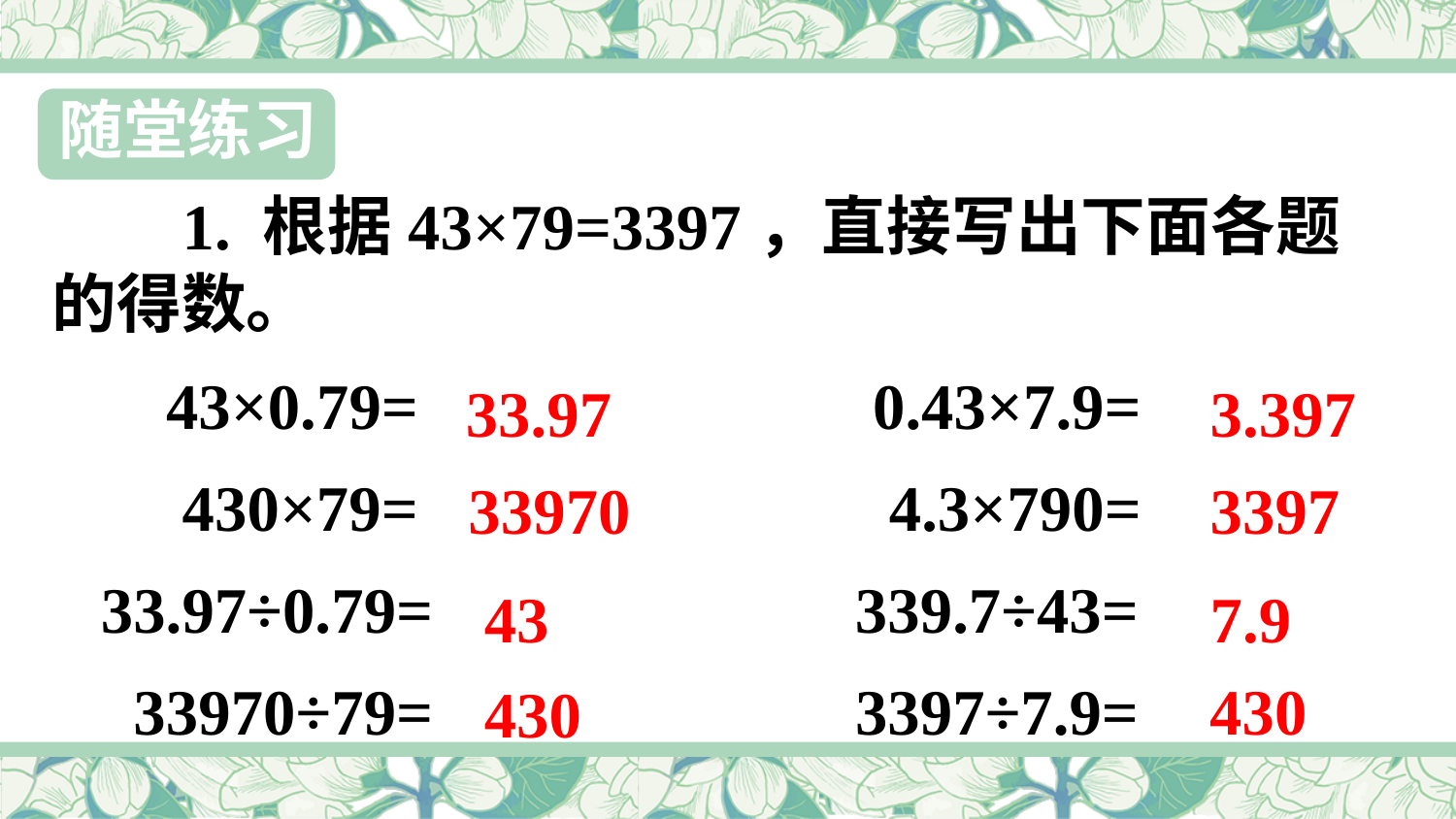

随堂练习

        1. 根据43×79=3397，直接写出下面各题的得数。
       43×0.79=                            0.43×7.9=
        430×79=                             4.3×790=
   33.97÷0.79=                          339.7÷43=
     33970÷79=                          3397÷7.9=
33.97
3.397
33970
3397
43
7.9
430
430